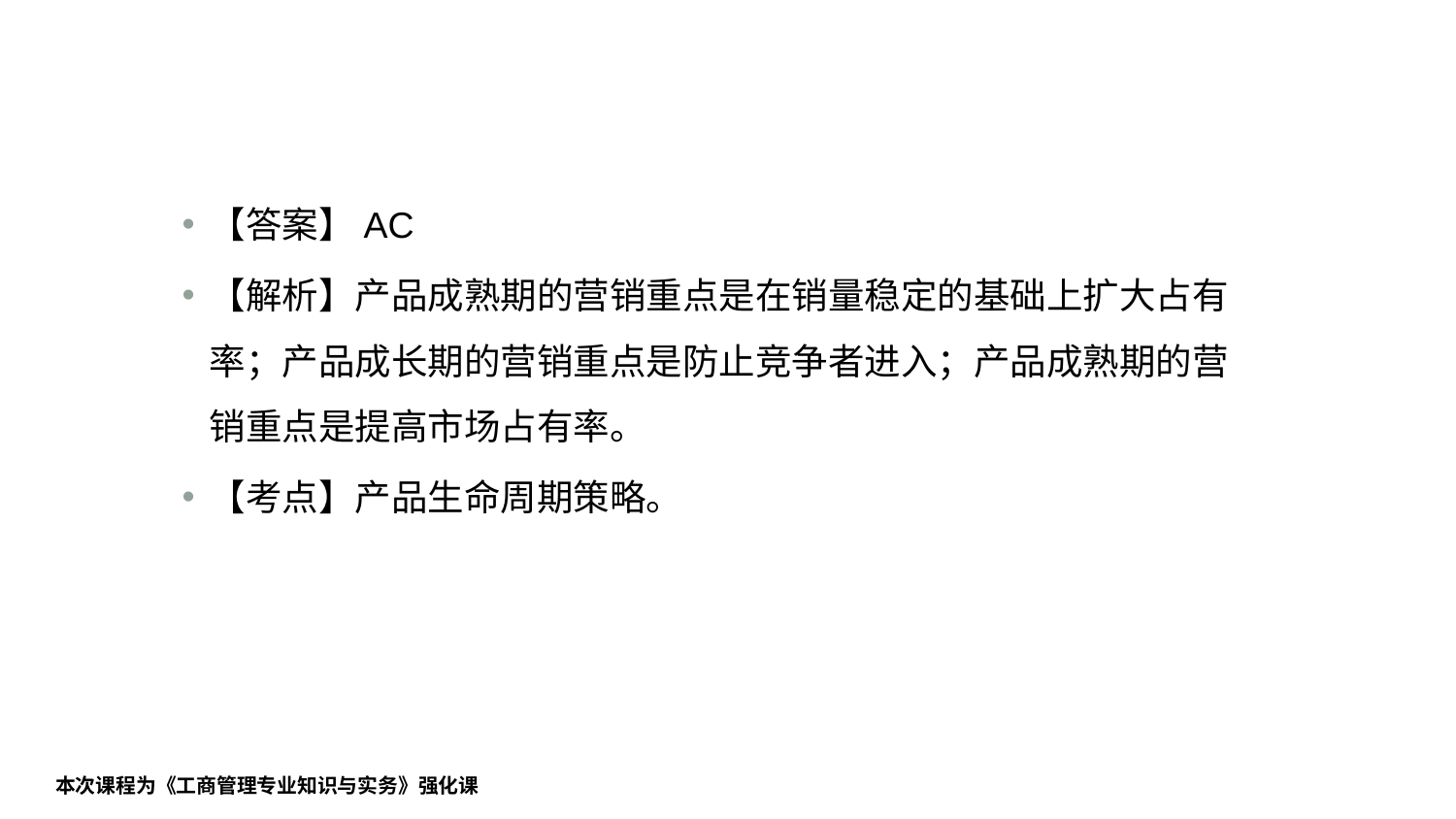

#
【答案】AC
【解析】产品成熟期的营销重点是在销量稳定的基础上扩大占有率；产品成长期的营销重点是防止竞争者进入；产品成熟期的营销重点是提高市场占有率。
【考点】产品生命周期策略。